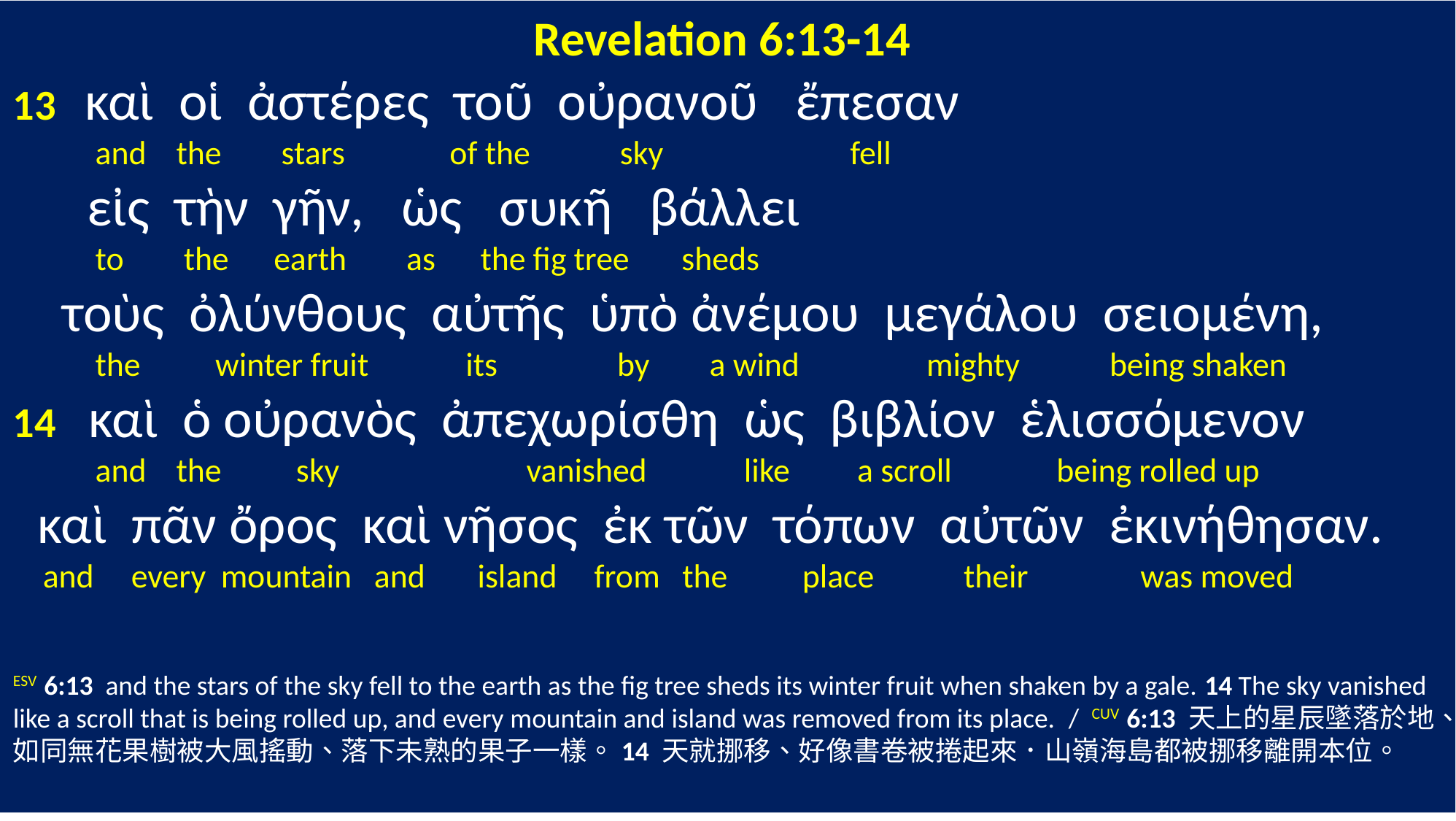

Revelation 6:13-14
13   καὶ  οἱ  ἀστέρες  τοῦ  οὐρανοῦ   ἔπεσαν
           and    the        stars              of the            sky                         fell
      εἰς  τὴν  γῆν,   ὡς   συκῆ   βάλλει
           to        the      earth        as      the fig tree       sheds
    τοὺς  ὀλύνθους  αὐτῆς  ὑπὸ ἀνέμου  μεγάλου  σειομένη,
           the          winter fruit             its                by        a wind                 mighty            being shaken
14   καὶ  ὁ οὐρανὸς  ἀπεχωρίσθη  ὡς  βιβλίον  ἑλισσόμενον
           and    the          sky                         vanished             like         a scroll              being rolled up
  καὶ  πᾶν ὄρος  καὶ νῆσος  ἐκ τῶν  τόπων  αὐτῶν  ἐκινήθησαν.
    and     every  mountain   and       island     from   the          place            their               was moved

ESV  6:13  and the stars of the sky fell to the earth as the fig tree sheds its winter fruit when shaken by a gale. 14 The sky vanished like a scroll that is being rolled up, and every mountain and island was removed from its place.  /  CUV  6:13 天上的星辰墜落於地、如同無花果樹被大風搖動、落下未熟的果子一樣。14 天就挪移、好像書卷被捲起來．山嶺海島都被挪移離開本位。